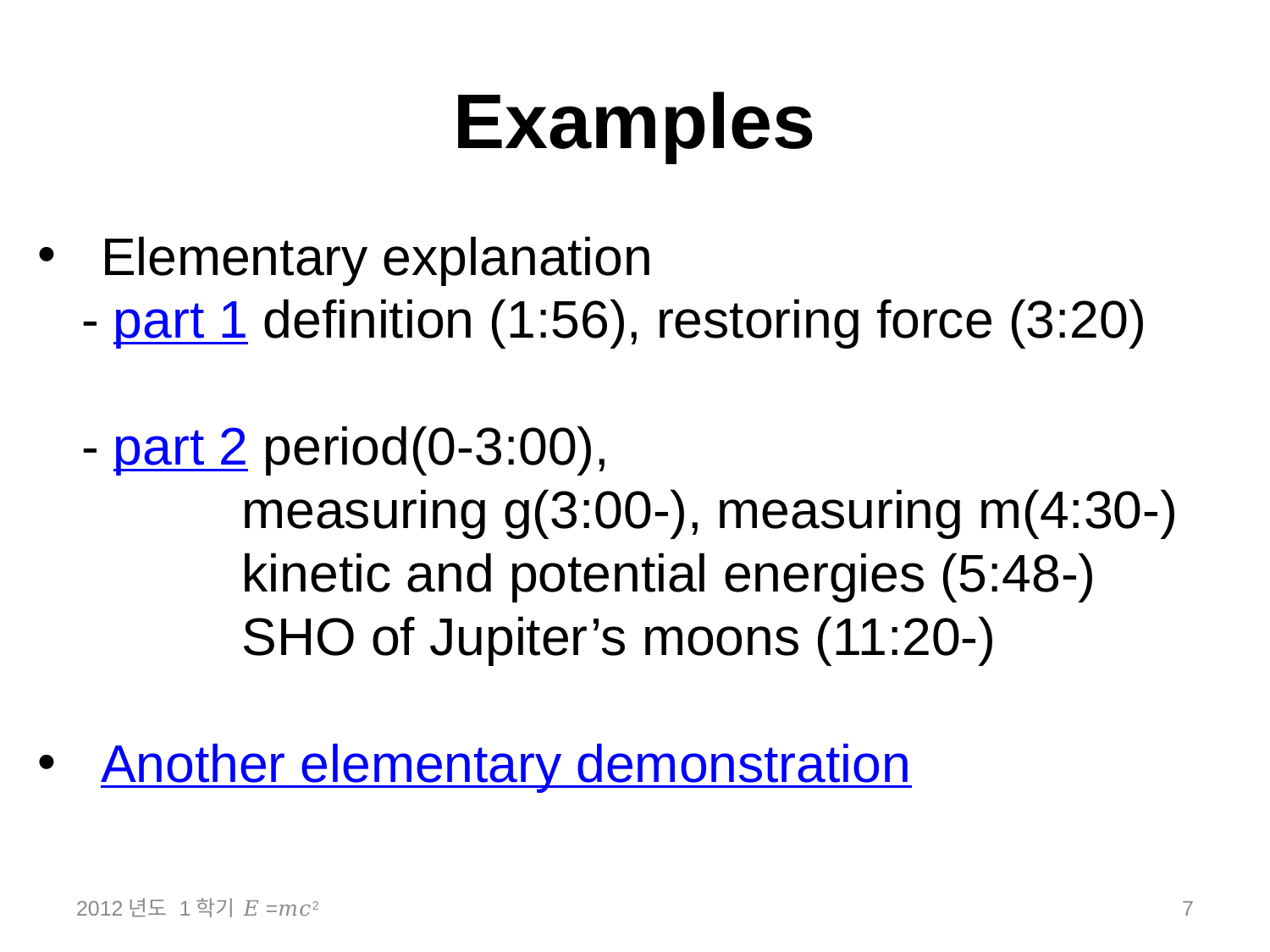

# Examples
Elementary explanation
   - part 1 definition (1:56), restoring force (3:20)
   - part 2 period(0-3:00),
              measuring g(3:00-), measuring m(4:30-)
              kinetic and potential energies (5:48-)
              SHO of Jupiter’s moons (11:20-)
Another elementary demonstration

2012년도 1학기 𝐸=𝑚𝑐2
7